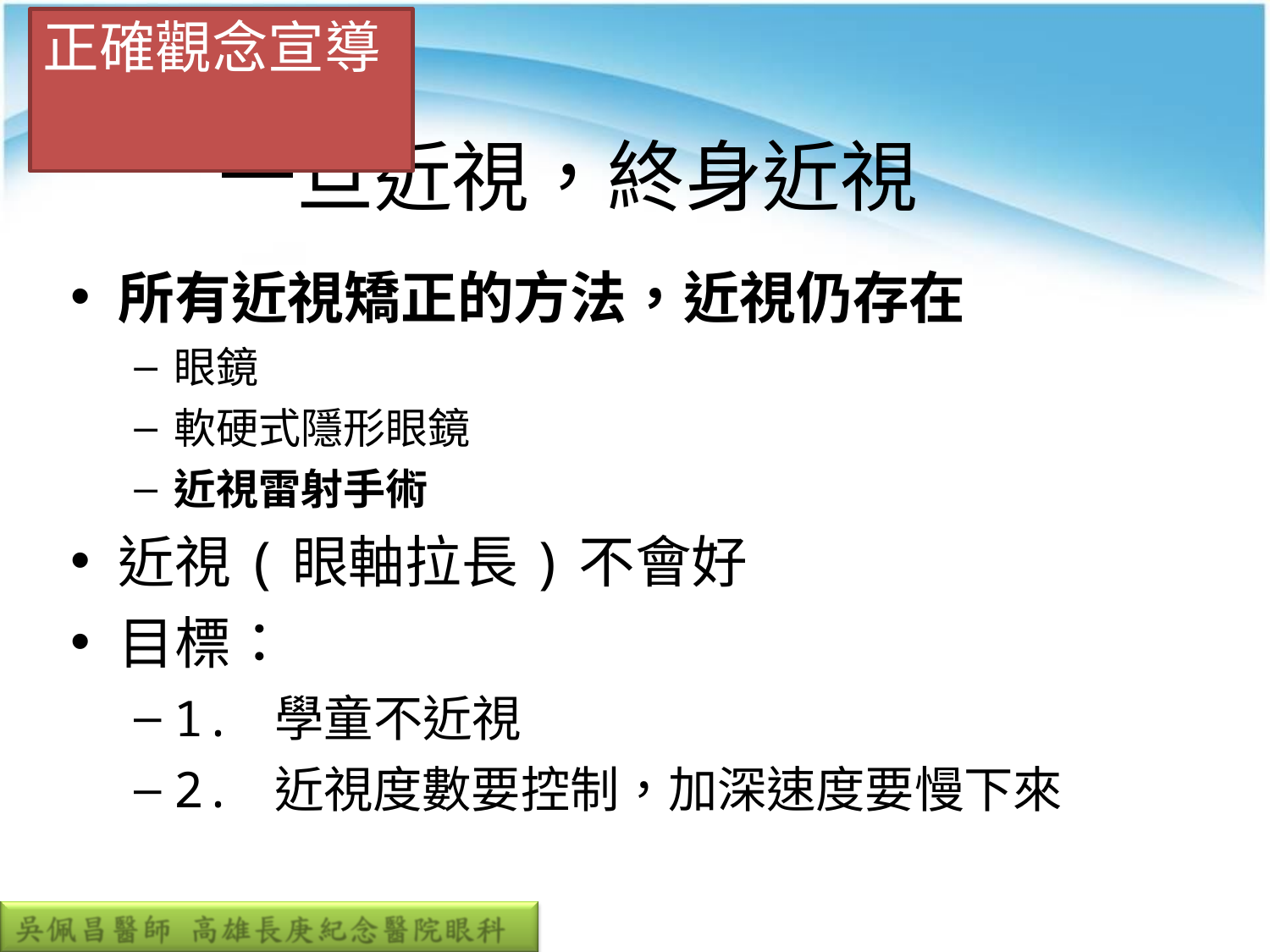

# 正確觀念宣導
一旦近視，終身近視
所有近視矯正的方法，近視仍存在
眼鏡
軟硬式隱形眼鏡
近視雷射手術
近視(眼軸拉長)不會好
目標：
1. 學童不近視
2. 近視度數要控制，加深速度要慢下來